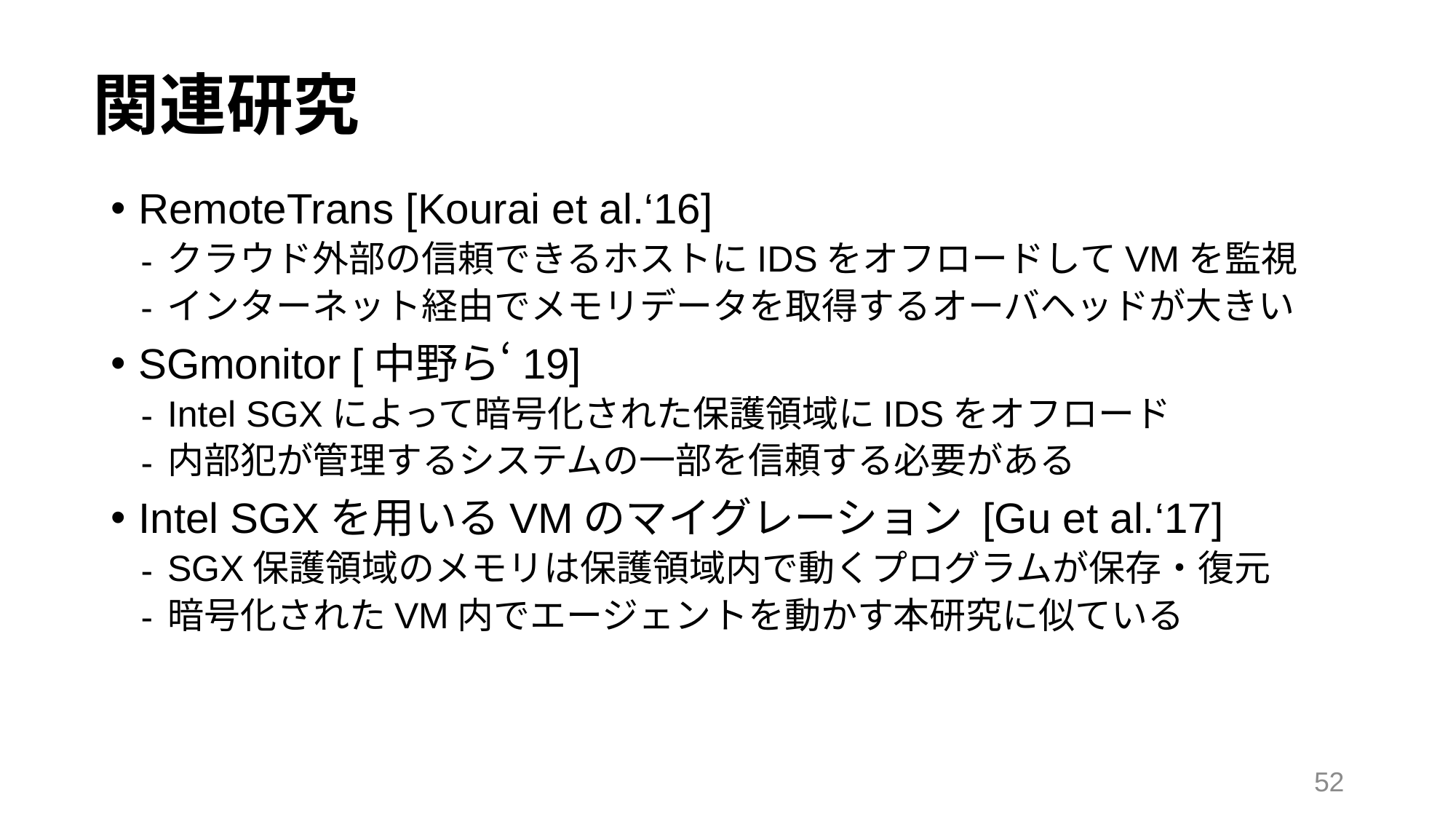

# 関連研究
RemoteTrans [Kourai et al.‘16]
クラウド外部の信頼できるホストにIDSをオフロードしてVMを監視
インターネット経由でメモリデータを取得するオーバヘッドが大きい
SGmonitor [中野ら‘19]
Intel SGXによって暗号化された保護領域にIDSをオフロード
内部犯が管理するシステムの一部を信頼する必要がある
Intel SGXを用いるVMのマイグレーション [Gu et al.‘17]
SGX保護領域のメモリは保護領域内で動くプログラムが保存・復元
暗号化されたVM内でエージェントを動かす本研究に似ている
52